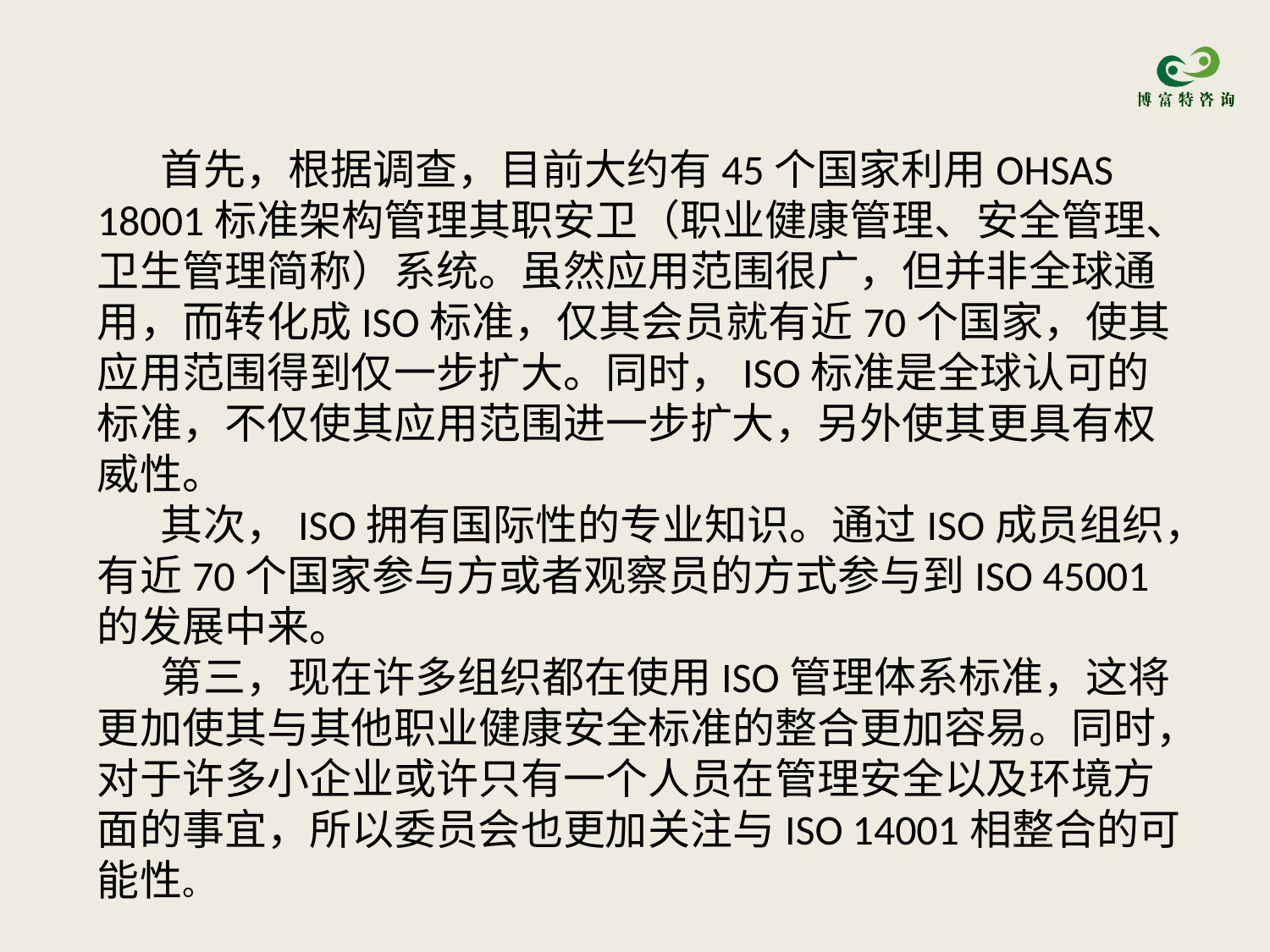

首先，根据调查，目前大约有45个国家利用OHSAS 18001标准架构管理其职安卫（职业健康管理、安全管理、卫生管理简称）系统。虽然应用范围很广，但并非全球通用，而转化成ISO标准，仅其会员就有近70个国家，使其应用范围得到仅一步扩大。同时，ISO标准是全球认可的标准，不仅使其应用范围进一步扩大，另外使其更具有权威性。
其次，ISO拥有国际性的专业知识。通过ISO成员组织，有近70个国家参与方或者观察员的方式参与到ISO 45001的发展中来。
第三，现在许多组织都在使用ISO管理体系标准，这将更加使其与其他职业健康安全标准的整合更加容易。同时，对于许多小企业或许只有一个人员在管理安全以及环境方面的事宜，所以委员会也更加关注与ISO 14001相整合的可能性。